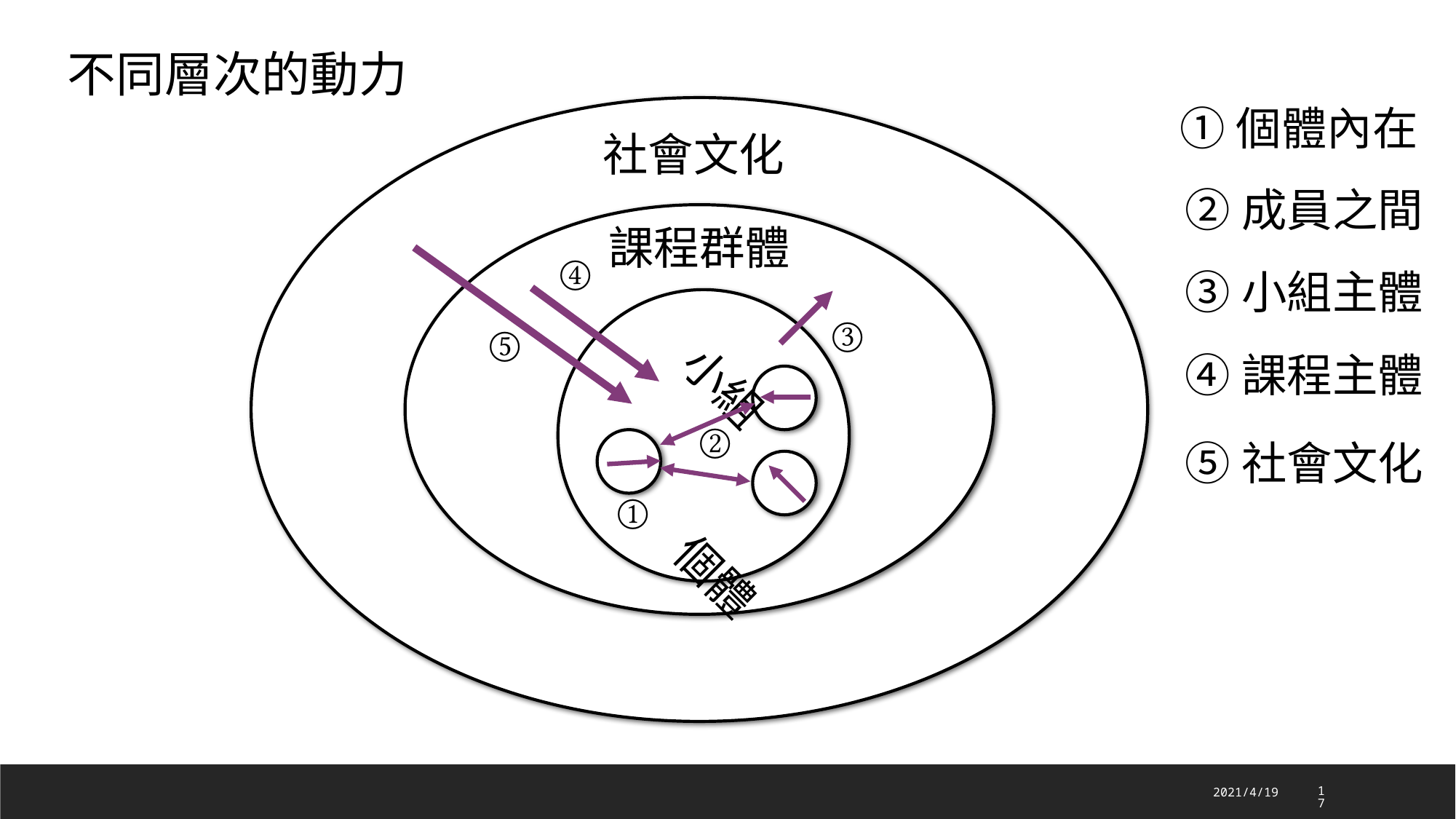

不同層次的動力
①個體內在

社會文化

課程群體

小組

個體
②成員之間
④

③小組主體

③
⑤
④課程主體

②
⑤社會文化

①
2021/4/19
17